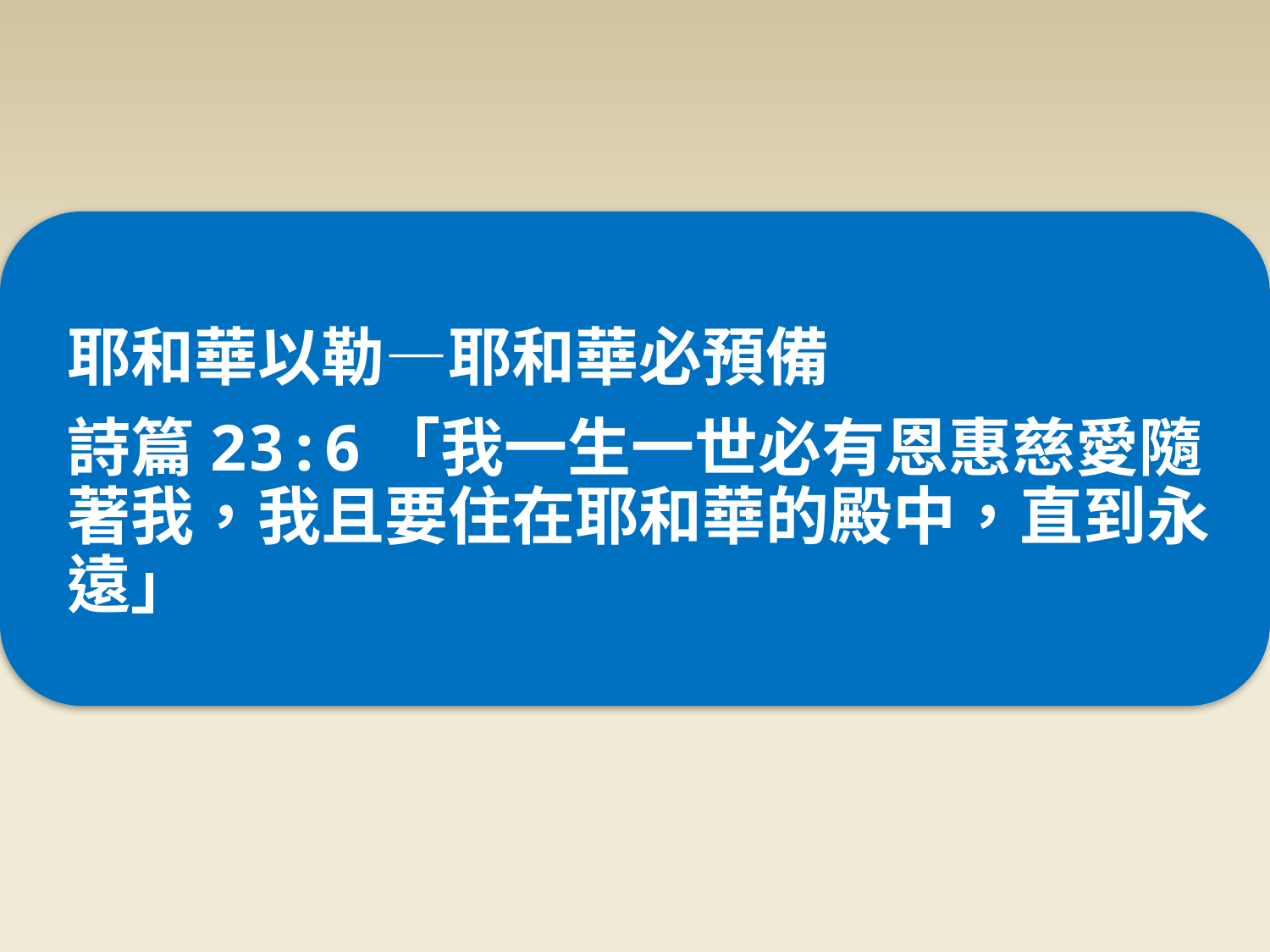

耶和華以勒—耶和華必預備
詩篇23:6「我一生一世必有恩惠慈愛隨著我，我且要住在耶和華的殿中，直到永遠」